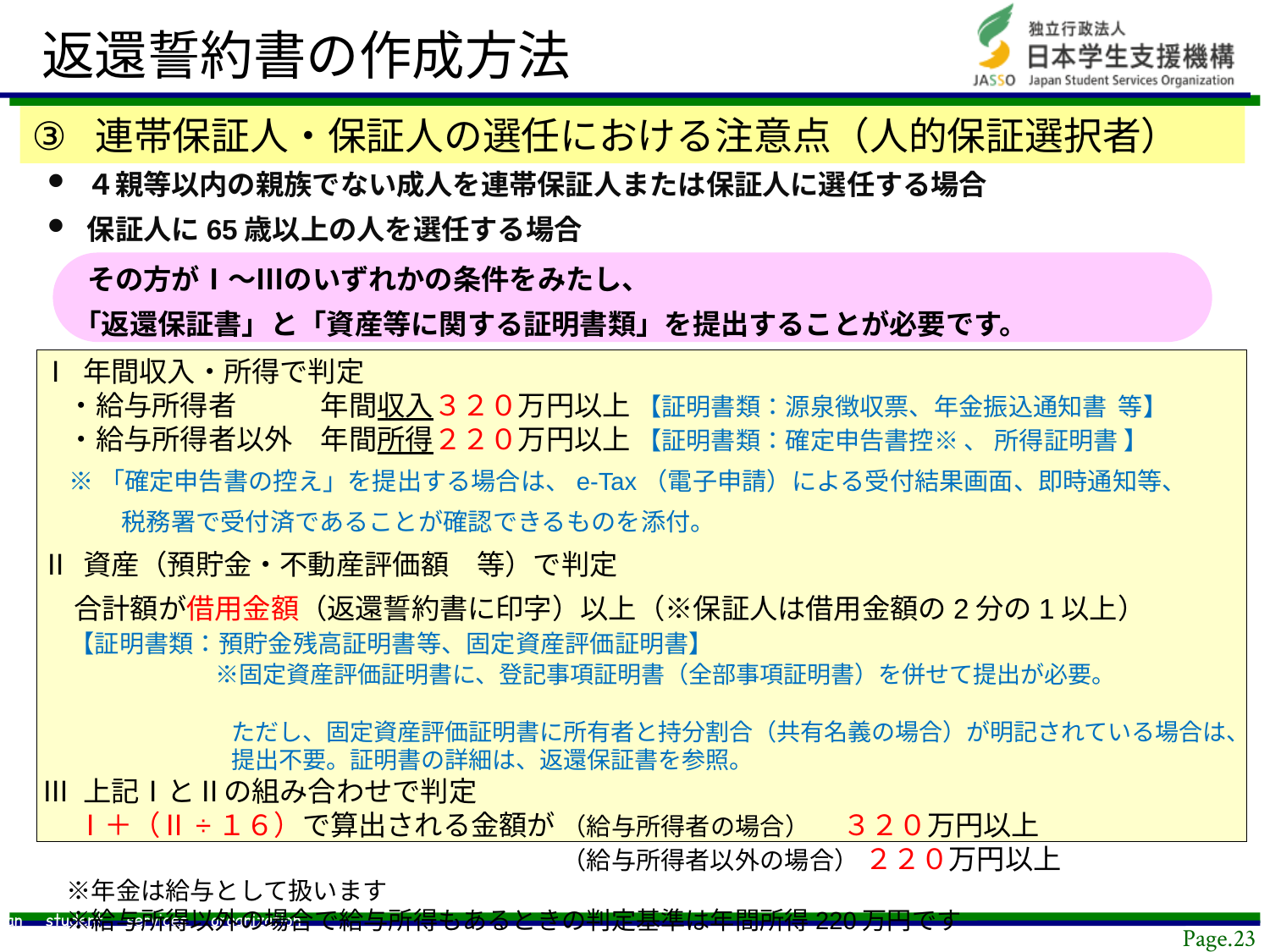

返還誓約書の作成方法
連帯保証人・保証人の選任における注意点（人的保証選択者）
４親等以内の親族でない成人を連帯保証人または保証人に選任する場合
保証人に65歳以上の人を選任する場合

その方がⅠ～Ⅲのいずれかの条件をみたし、
｢返還保証書」と「資産等に関する証明書類」を提出することが必要です。
Ⅰ 年間収入・所得で判定
   ・給与所得者　　　年間収入３２０万円以上 【証明書類：源泉徴収票、年金振込通知書  等】
   ・給与所得者以外　年間所得２２０万円以上 【証明書類：確定申告書控※ 、 所得証明書 】
     ※「確定申告書の控え」を提出する場合は、e-Tax（電子申請）による受付結果画面、即時通知等、
　　　 税務署で受付済であることが確認できるものを添付。
Ⅱ 資産（預貯金・不動産評価額　等）で判定
    合計額が借用金額（返還誓約書に印字）以上（※保証人は借用金額の2分の1以上）
　【証明書類：預貯金残高証明書等、固定資産評価証明書】
　　　　　　　※固定資産評価証明書に、登記事項証明書（全部事項証明書）を併せて提出が必要。
　　　　　　　　ただし、固定資産評価証明書に所有者と持分割合（共有名義の場合）が明記されている場合は、
　　　　　　　　提出不要。証明書の詳細は、返還保証書を参照。
Ⅲ 上記ⅠとⅡの組み合わせで判定
　 Ⅰ＋（Ⅱ÷１６）で算出される金額が （給与所得者の場合）      ３２０万円以上
　　　　　　　　　　　　　　　　　　　　　（給与所得者以外の場合） ２２０万円以上
　※年金は給与として扱います
　※給与所得以外の場合で給与所得もあるときの判定基準は年間所得220万円です